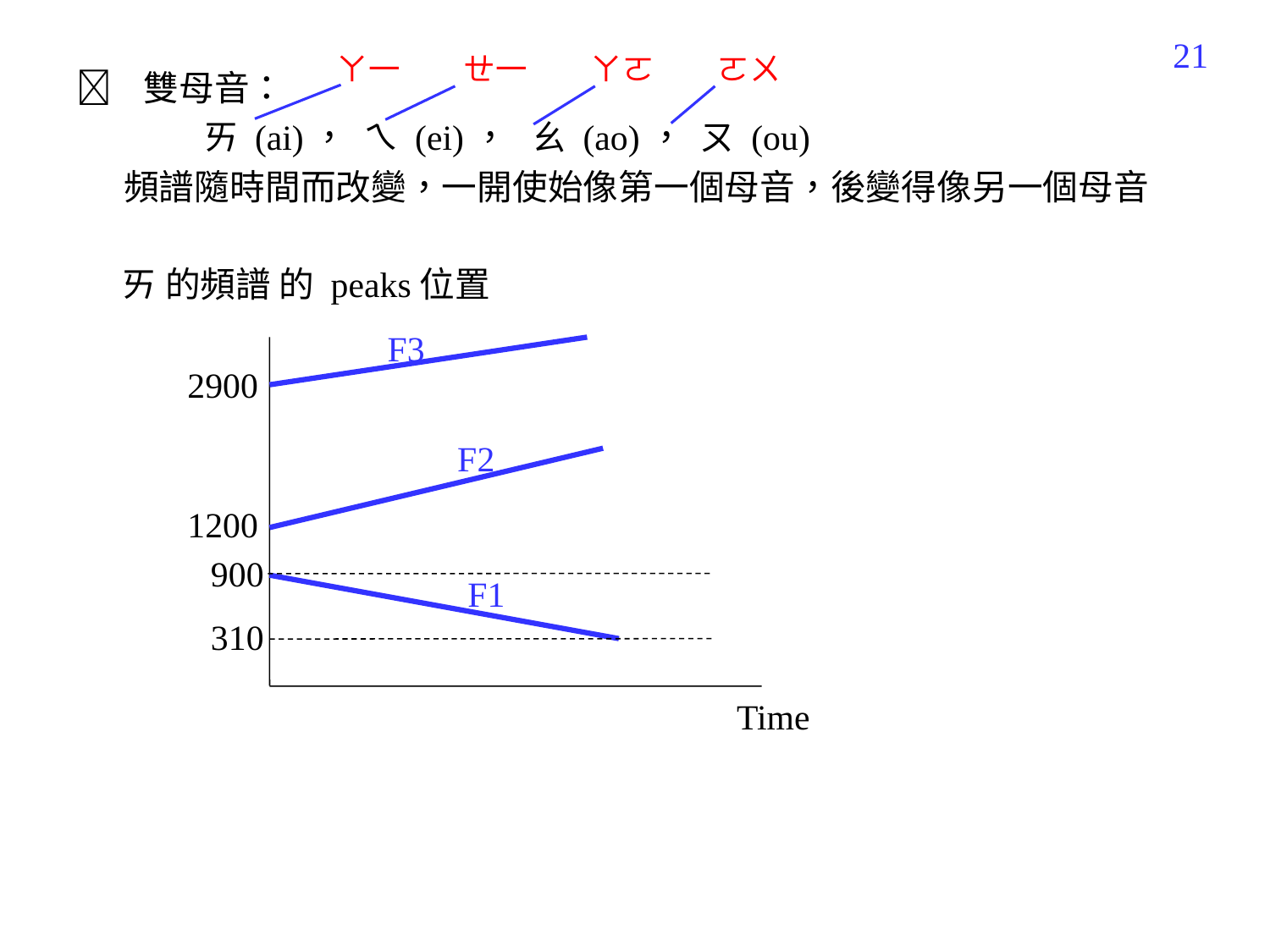

21
ㄚ一 	ㄝ一 	ㄚㄛ	ㄛㄨ
•   雙母音：
   	ㄞ (ai)，  ㄟ (ei)，   ㄠ (ao)，  ㄡ (ou)
     頻譜隨時間而改變，一開使始像第一個母音，後變得像另一個母音

ㄞ 的頻譜 的 peaks位置

900
310
Time
F3
2900
F2
1200
F1